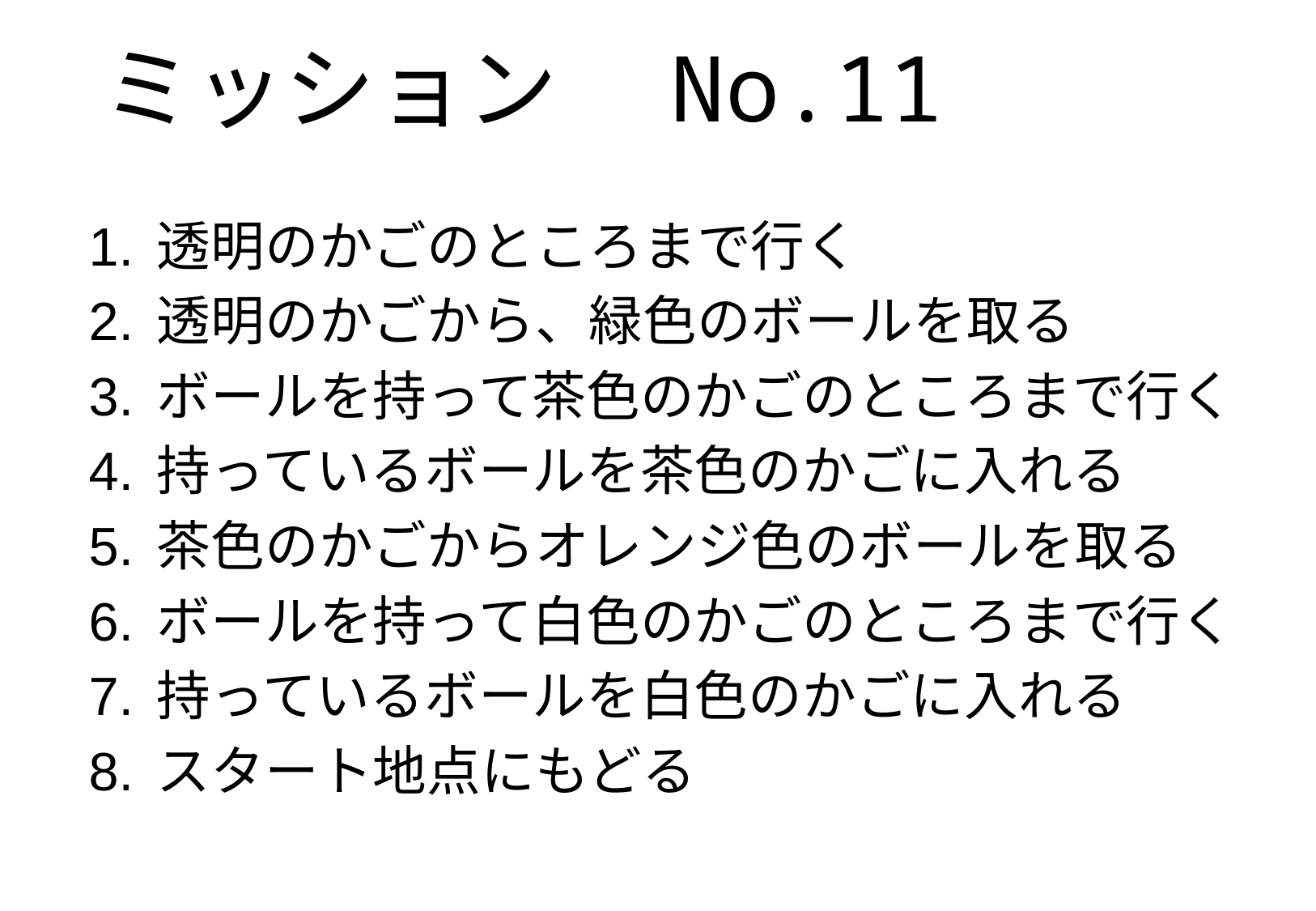

# ミッション　No.11
透明のかごのところまで行く
透明のかごから、緑色のボールを取る
ボールを持って茶色のかごのところまで行く
持っているボールを茶色のかごに入れる
茶色のかごからオレンジ色のボールを取る
ボールを持って白色のかごのところまで行く
持っているボールを白色のかごに入れる
スタート地点にもどる